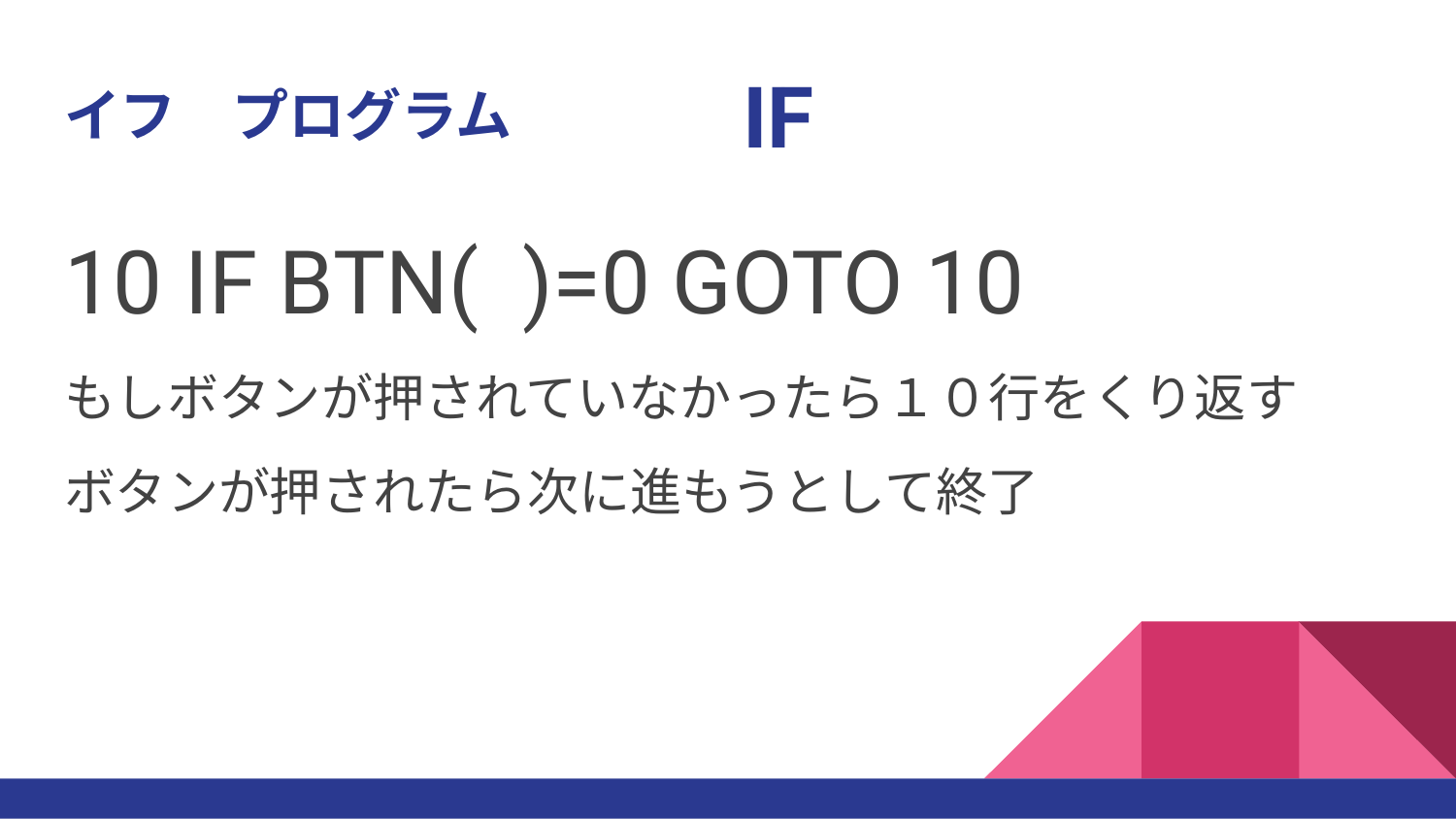

IF
# イフ　プログラム
10 IF BTN(  )=0 GOTO 10
もしボタンが押されていなかったら１０行をくり返す
ボタンが押されたら次に進もうとして終了